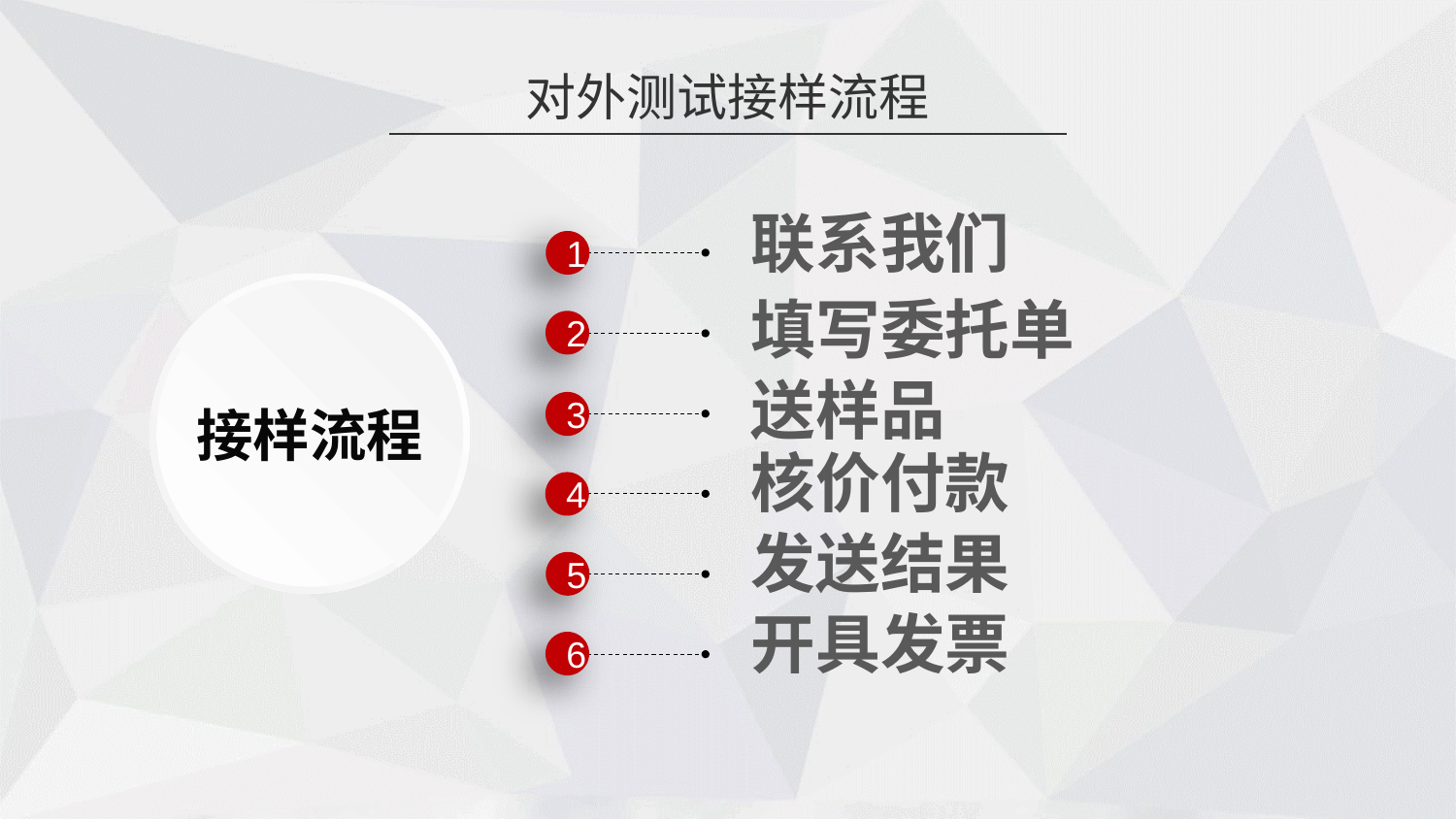

对外测试接样流程
1
联系我们

2
填写委托单
3
接样流程
送样品
4
核价付款
5
发送结果
6
开具发票